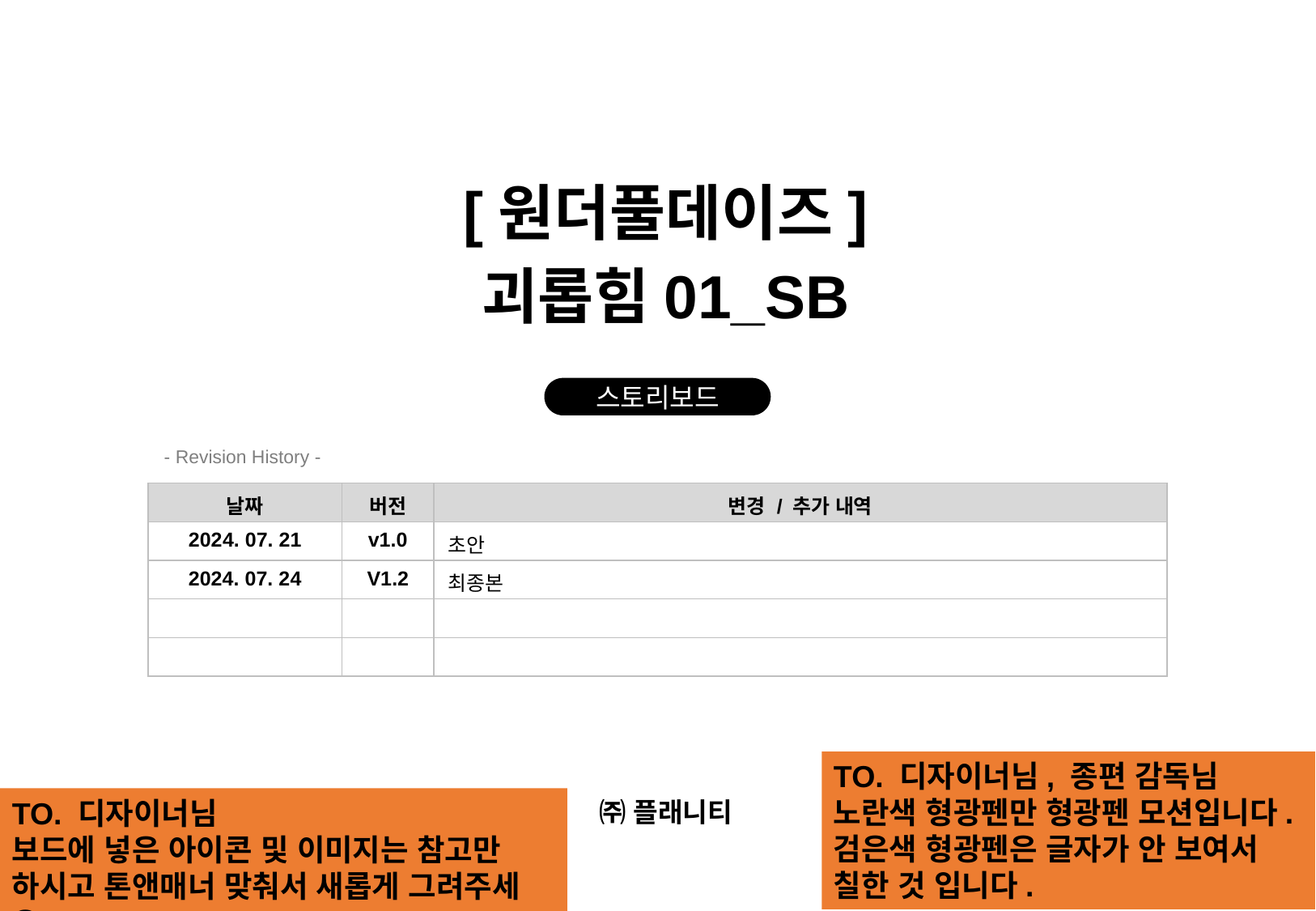

[원더풀데이즈]
괴롭힘01_SB
스토리보드
- Revision History -
| 날짜 | 버전 | 변경 / 추가 내역 |
| --- | --- | --- |
| 2024. 07. 21 | v1.0 | 초안 |
| 2024. 07. 24 | V1.2 | 최종본 |
|  |  |  |
|  |  |  |
TO. 디자이너님, 종편 감독님
노란색 형광펜만 형광펜 모션입니다.
검은색 형광펜은 글자가 안 보여서 칠한 것 입니다.
㈜ 플래니티
TO. 디자이너님
보드에 넣은 아이콘 및 이미지는 참고만 하시고 톤앤매너 맞춰서 새롭게 그려주세요.